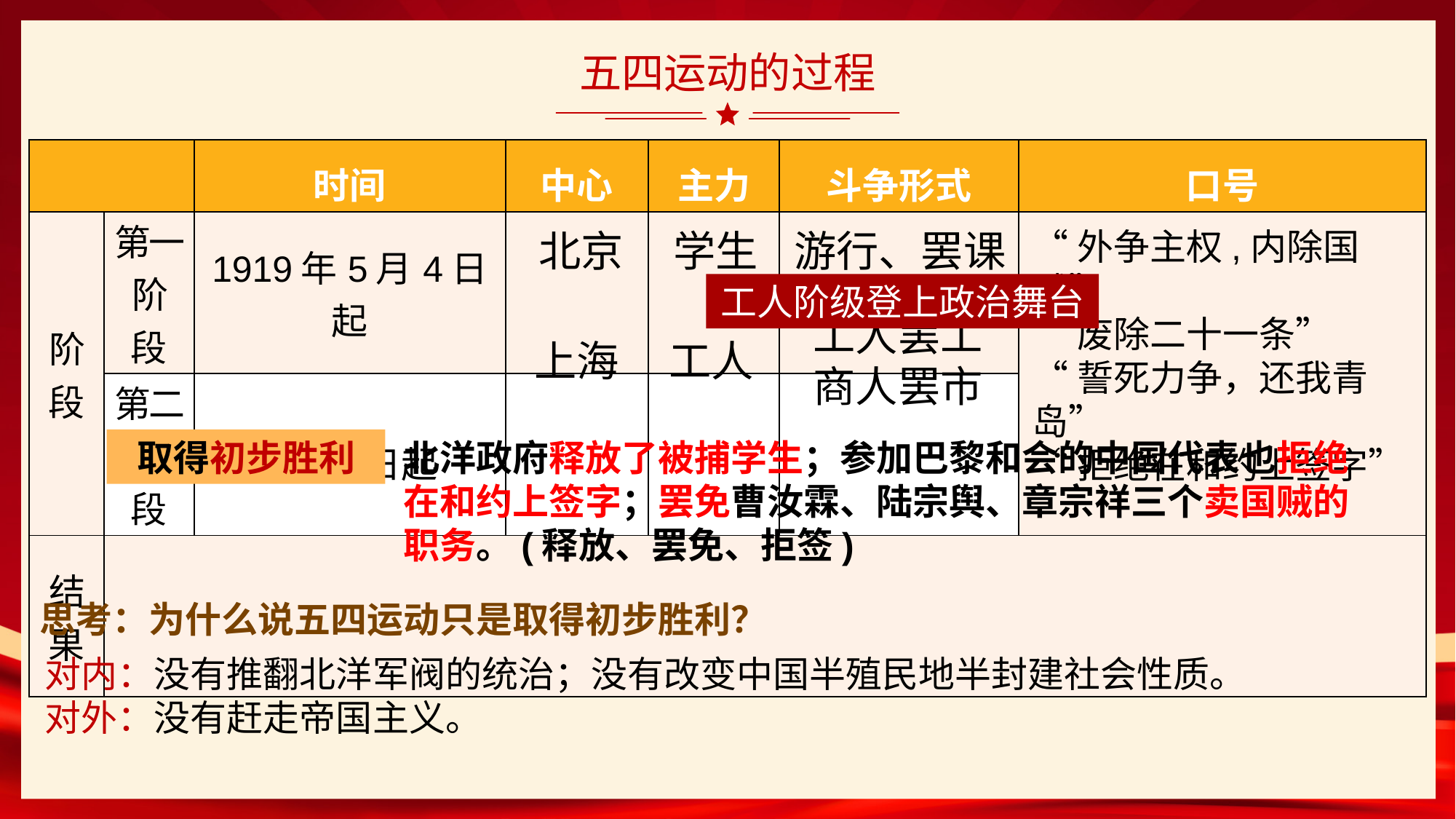

# 五四运动的过程
|  |  | 时间 | 中心 | 主力 | 斗争形式 | 口号 |
| --- | --- | --- | --- | --- | --- | --- |
| 阶段 | 第一阶段 | 1919年5月4日起 |  |  |  |  |
|  | 第二阶段 | 6月5日起 |  |  |  |  |
| 结果 |  |  |  |  |  |  |
北京
学生
游行、罢课
“外争主权,内除国贼”
“废除二十一条”
“誓死力争，还我青岛”
“拒绝在和约上签字”
工人阶级登上政治舞台
工人罢工
商人罢市
上海
工人
取得初步胜利
北洋政府释放了被捕学生；参加巴黎和会的中国代表也拒绝在和约上签字；罢免曹汝霖、陆宗舆、章宗祥三个卖国贼的职务。(释放、罢免、拒签)
思考：为什么说五四运动只是取得初步胜利？
对内：没有推翻北洋军阀的统治；没有改变中国半殖民地半封建社会性质。
对外：没有赶走帝国主义。